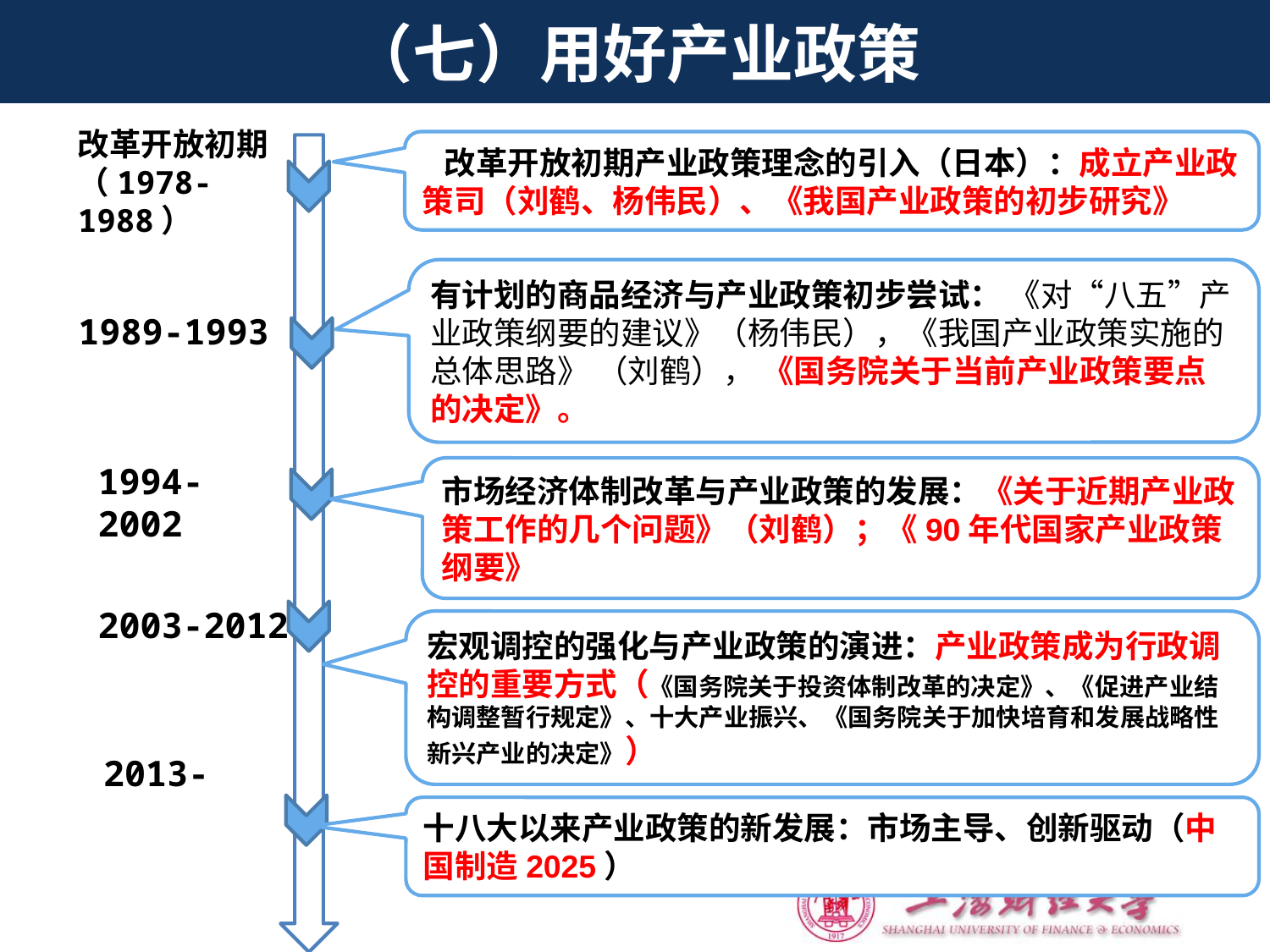

# （七）用好产业政策
改革开放初期（1978-1988）
  改革开放初期产业政策理念的引入（日本）：成立产业政策司（刘鹤、杨伟民）、《我国产业政策的初步研究》

有计划的商品经济与产业政策初步尝试： 《对“八五”产业政策纲要的建议》（杨伟民），《我国产业政策实施的总体思路》 （刘鹤）， 《国务院关于当前产业政策要点的决定》。
1989-1993

1994-2002

市场经济体制改革与产业政策的发展：《关于近期产业政策工作的几个问题》（刘鹤）；《90年代国家产业政策纲要》

2003-2012

宏观调控的强化与产业政策的演进：产业政策成为行政调控的重要方式（《国务院关于投资体制改革的决定》、《促进产业结构调整暂行规定》、十大产业振兴、《国务院关于加快培育和发展战略性新兴产业的决定》）
2013-

十八大以来产业政策的新发展：市场主导、创新驱动（中国制造2025）